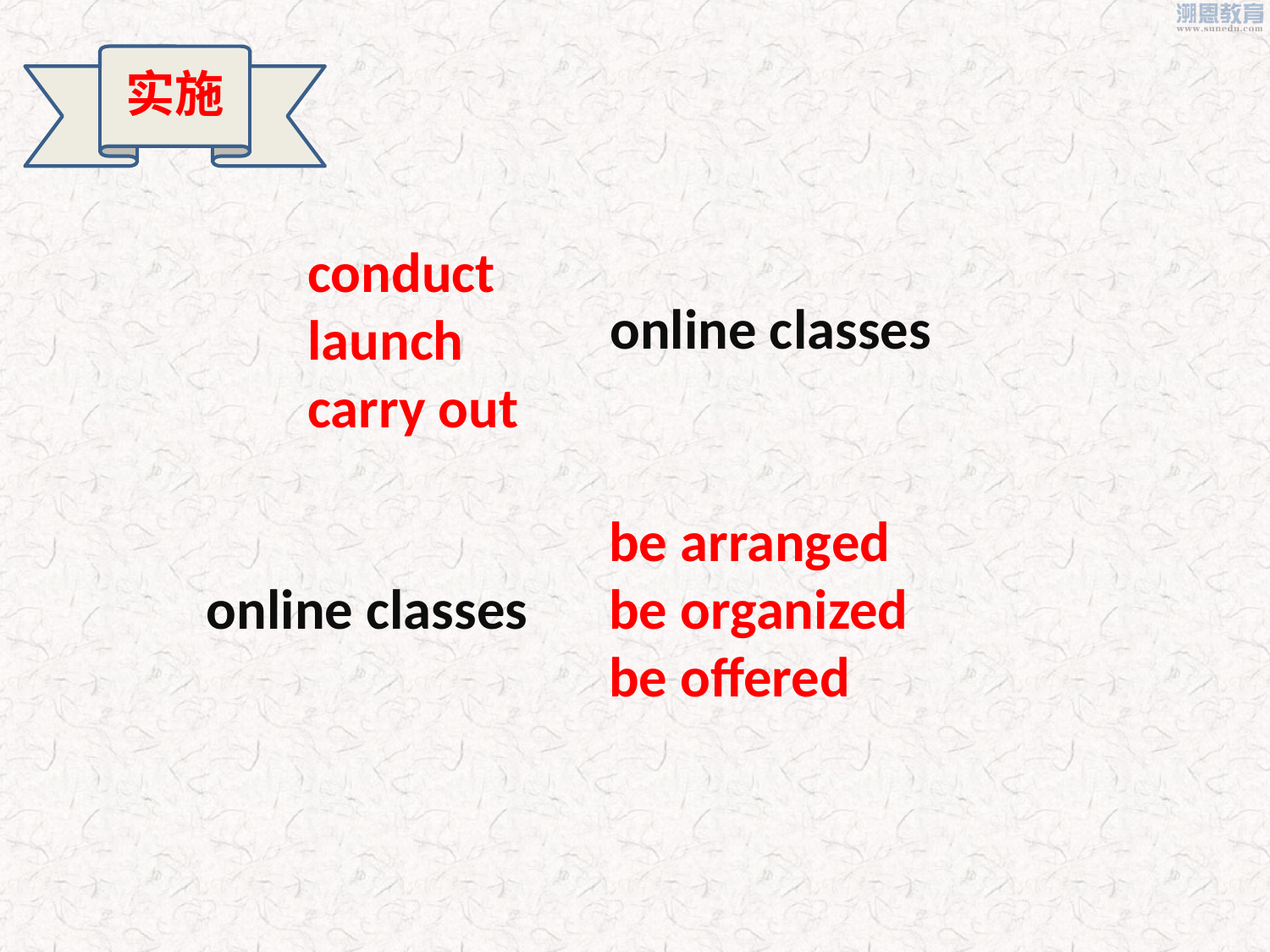

实施
conduct
launch
carry out
online classes
be arranged
be organized
be offered
online classes